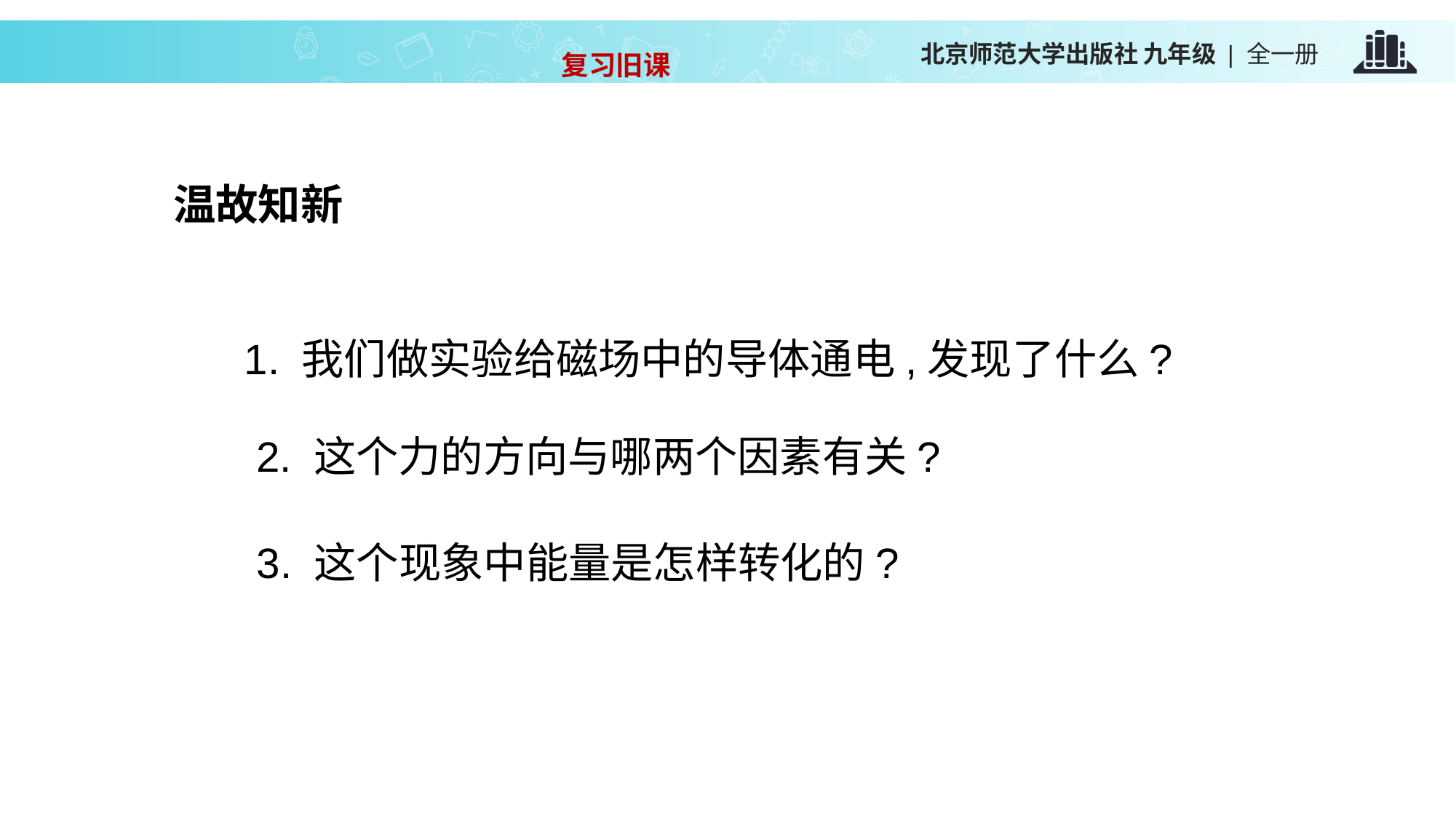

复习旧课
温故知新
1. 我们做实验给磁场中的导体通电,发现了什么?
2. 这个力的方向与哪两个因素有关?
3. 这个现象中能量是怎样转化的?